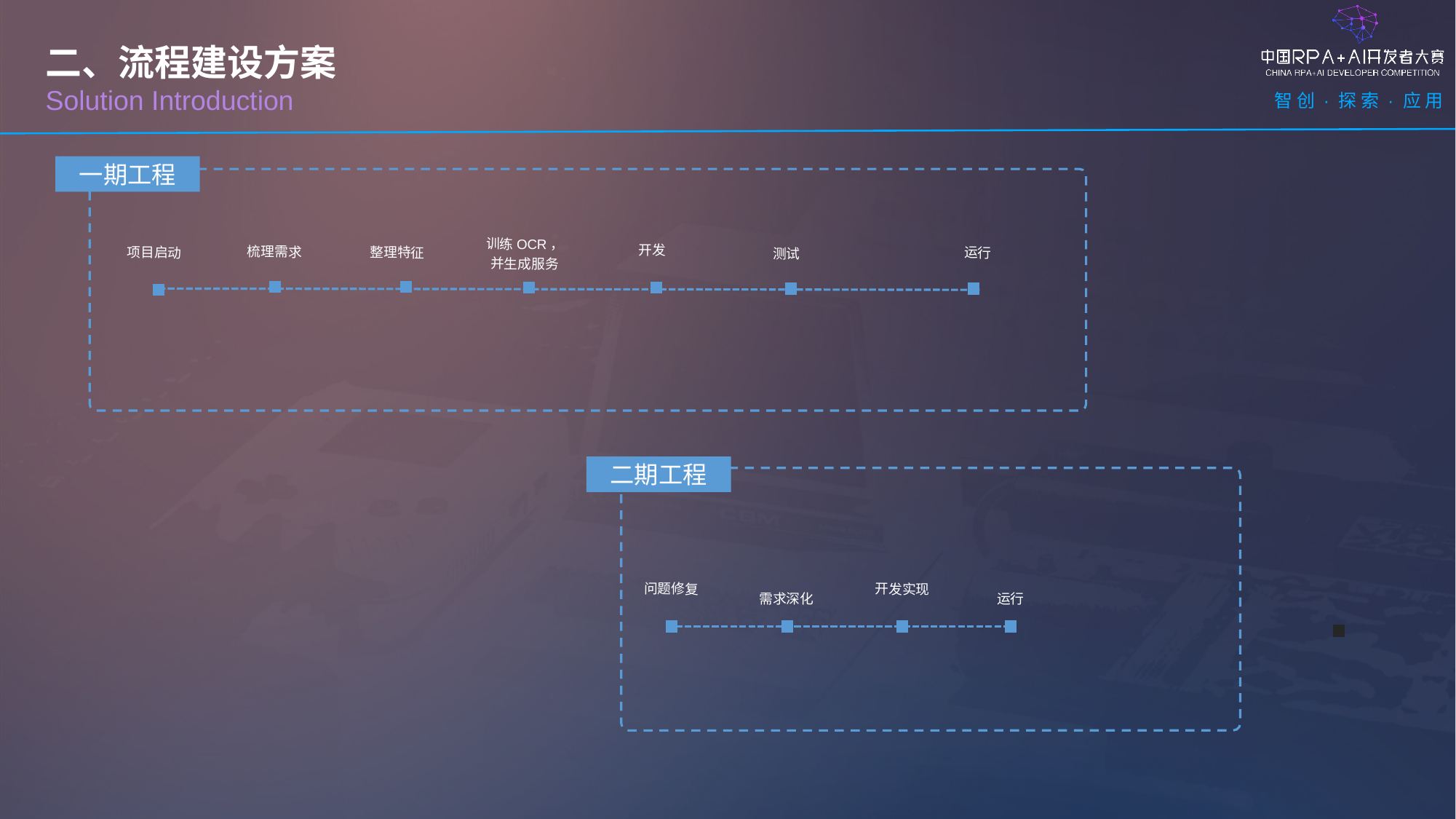

二、流程建设方案
Solution Introduction

一期工程

训练OCR，并生成服务
开发
梳理需求
项目启动
整理特征
运行
测试

二期工程

问题修复
开发实现
需求深化
运行